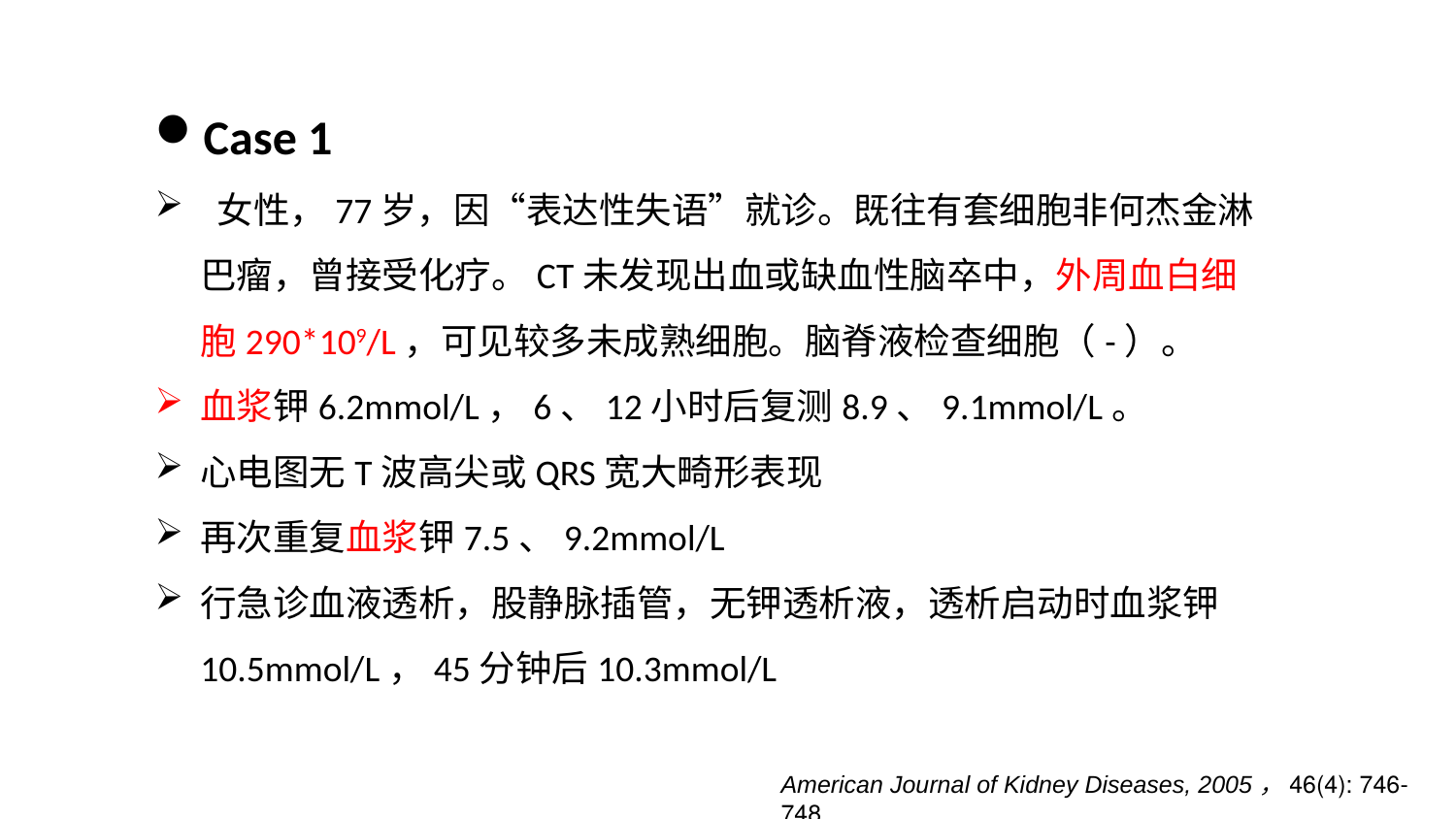

Case 1
 女性，77岁，因“表达性失语”就诊。既往有套细胞非何杰金淋巴瘤，曾接受化疗。CT未发现出血或缺血性脑卒中，外周血白细胞290*109/L，可见较多未成熟细胞。脑脊液检查细胞（-）。
血浆钾6.2mmol/L，6、12小时后复测8.9、9.1mmol/L。
心电图无T波高尖或QRS宽大畸形表现
再次重复血浆钾7.5、9.2mmol/L
行急诊血液透析，股静脉插管，无钾透析液，透析启动时血浆钾10.5mmol/L，45分钟后10.3mmol/L
American Journal of Kidney Diseases, 2005，46(4): 746-748